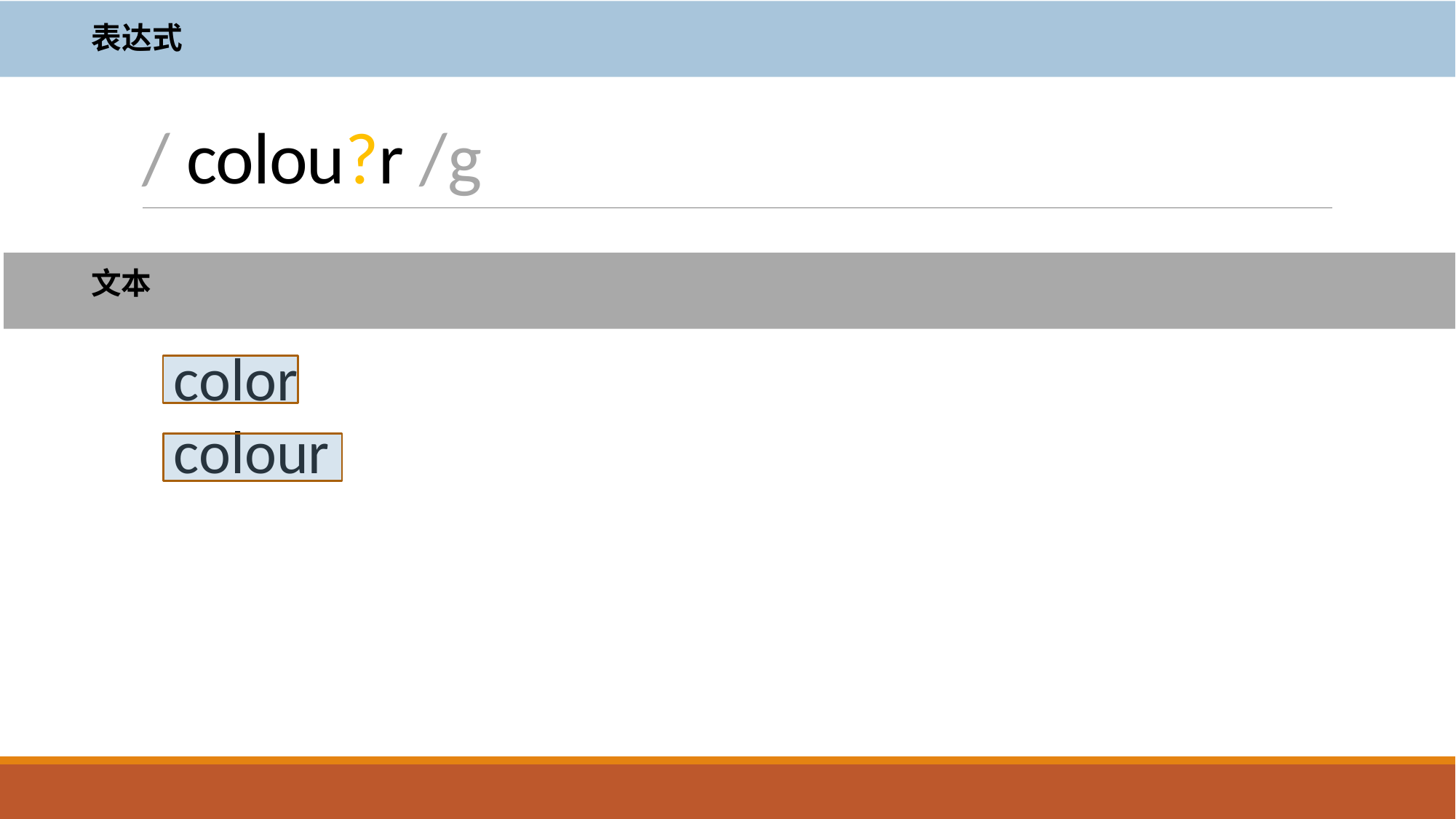

表达式
/ colou?r /g

文本
color
colour